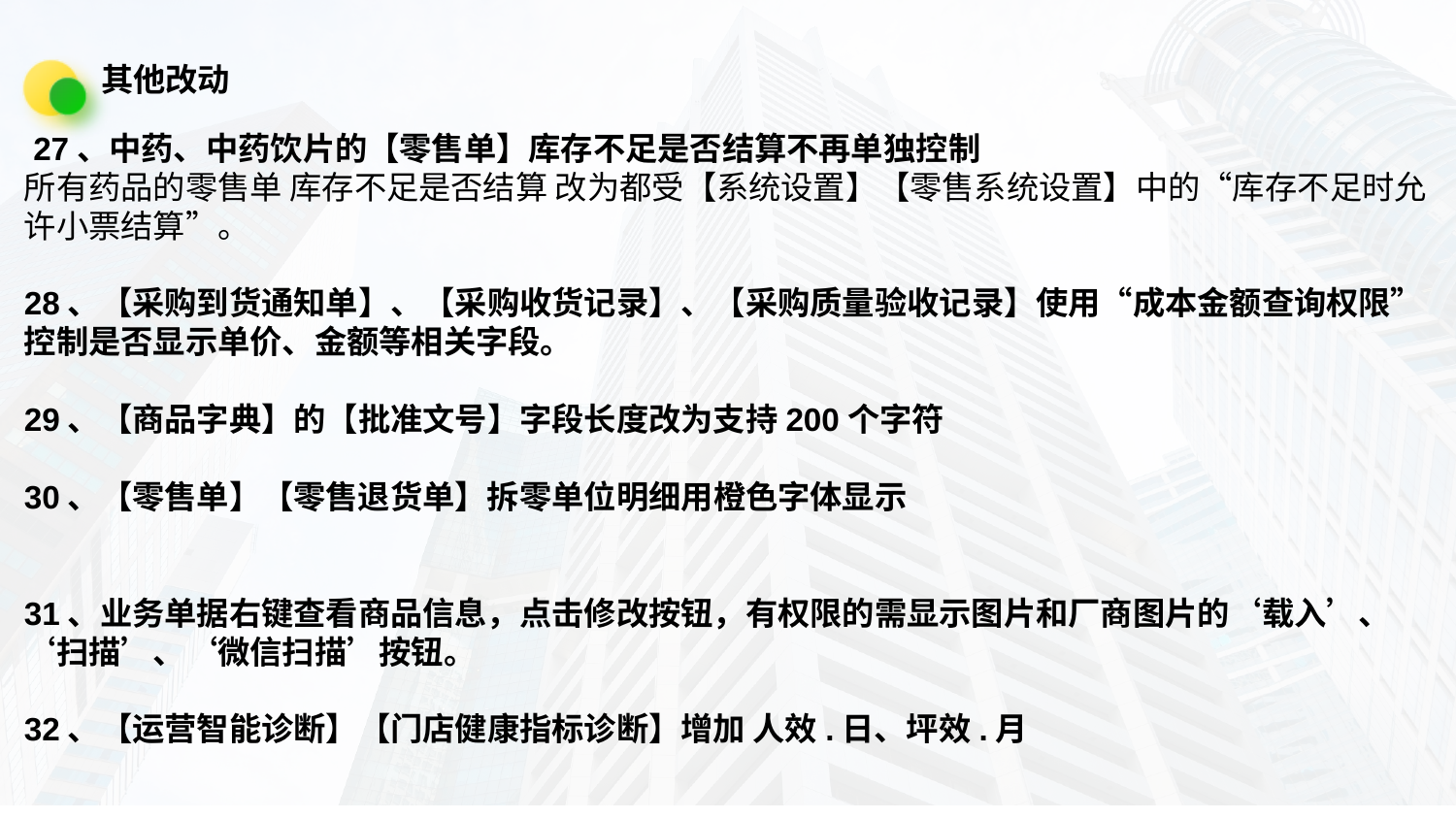

其他改动
 27、中药、中药饮片的【零售单】库存不足是否结算不再单独控制
所有药品的零售单 库存不足是否结算 改为都受【系统设置】【零售系统设置】中的“库存不足时允许小票结算”。

28、【采购到货通知单】、【采购收货记录】、【采购质量验收记录】使用“成本金额查询权限”控制是否显示单价、金额等相关字段。

29、【商品字典】的【批准文号】字段长度改为支持200个字符

30、【零售单】【零售退货单】拆零单位明细用橙色字体显示

31、业务单据右键查看商品信息，点击修改按钮，有权限的需显示图片和厂商图片的‘载入’、‘扫描’、‘微信扫描’按钮。

32、【运营智能诊断】【门店健康指标诊断】增加 人效.日、坪效.月